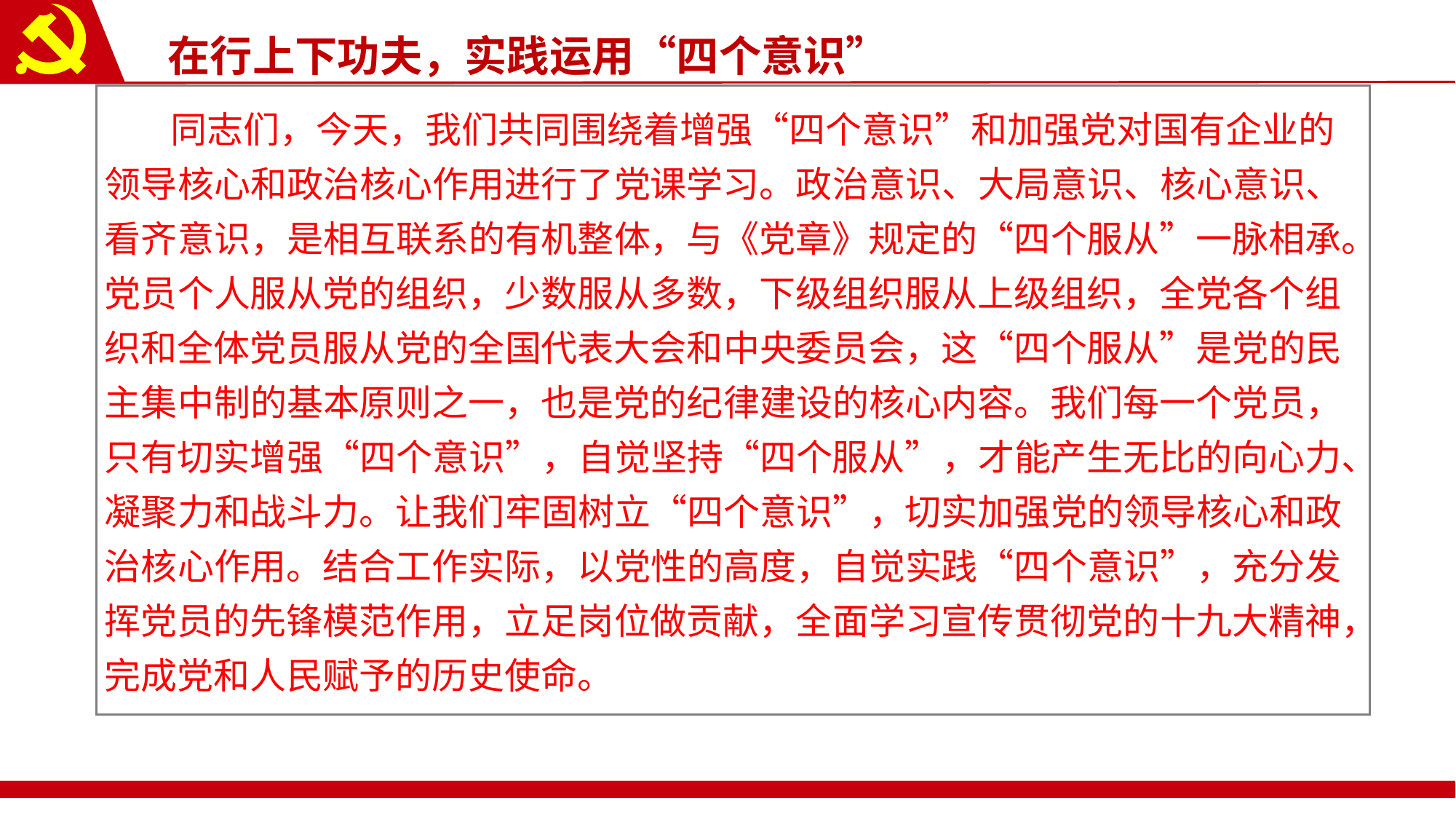

在行上下功夫，实践运用“四个意识”

       同志们，今天，我们共同围绕着增强“四个意识”和加强党对国有企业的领导核心和政治核心作用进行了党课学习。政治意识、大局意识、核心意识、看齐意识，是相互联系的有机整体，与《党章》规定的“四个服从”一脉相承。党员个人服从党的组织，少数服从多数，下级组织服从上级组织，全党各个组织和全体党员服从党的全国代表大会和中央委员会，这“四个服从”是党的民主集中制的基本原则之一，也是党的纪律建设的核心内容。我们每一个党员，只有切实增强“四个意识”，自觉坚持“四个服从”，才能产生无比的向心力、凝聚力和战斗力。让我们牢固树立“四个意识”，切实加强党的领导核心和政治核心作用。结合工作实际，以党性的高度，自觉实践“四个意识”，充分发挥党员的先锋模范作用，立足岗位做贡献，全面学习宣传贯彻党的十九大精神，完成党和人民赋予的历史使命。